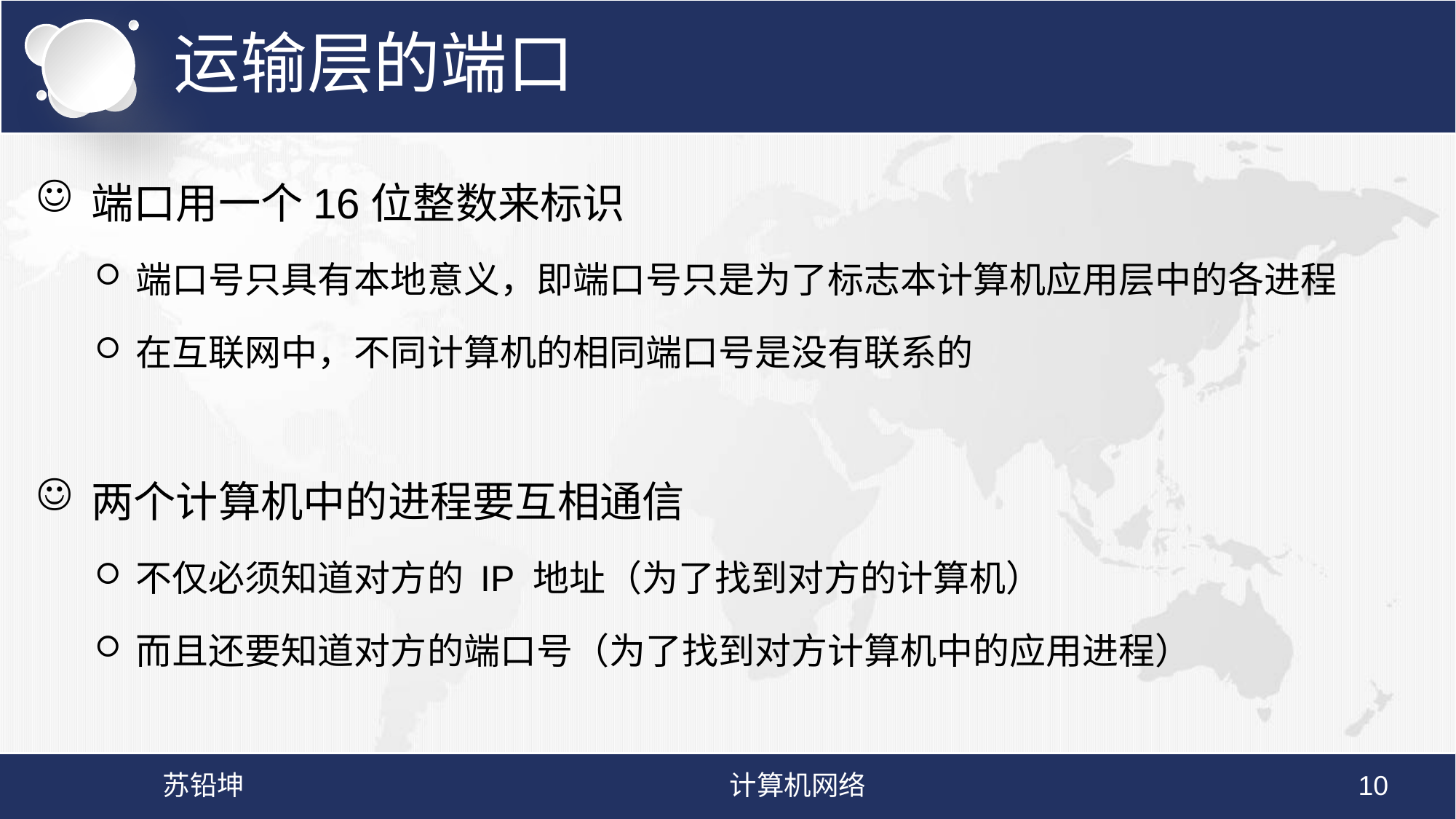

# 运输层的端口

端口用一个16位整数来标识
端口号只具有本地意义，即端口号只是为了标志本计算机应用层中的各进程
在互联网中，不同计算机的相同端口号是没有联系的

两个计算机中的进程要互相通信
不仅必须知道对方的 IP 地址（为了找到对方的计算机）
而且还要知道对方的端口号（为了找到对方计算机中的应用进程）
苏铅坤
计算机网络
10